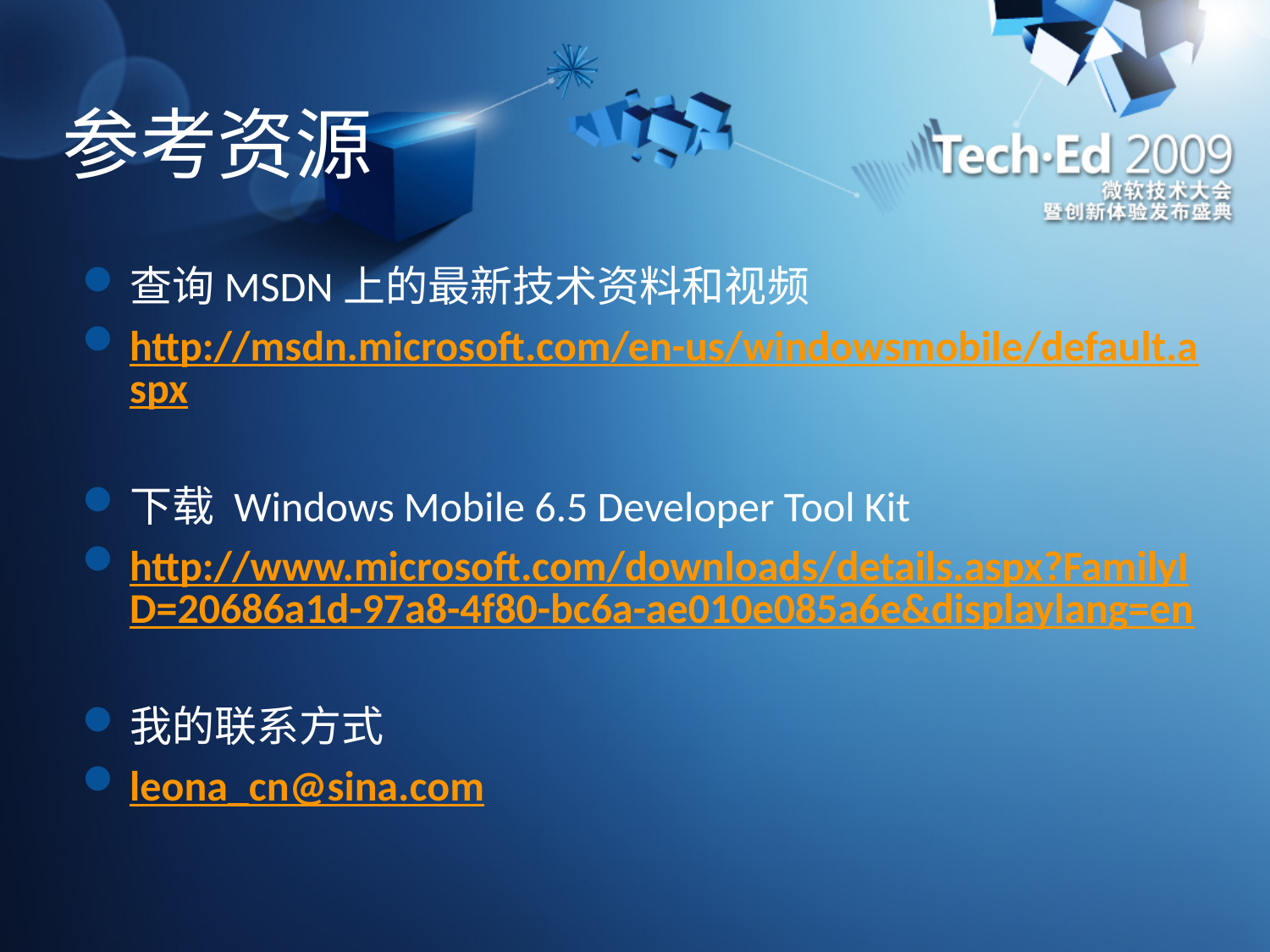

# 参考资源
查询MSDN上的最新技术资料和视频
http://msdn.microsoft.com/en-us/windowsmobile/default.aspx

下载 Windows Mobile 6.5 Developer Tool Kit
http://www.microsoft.com/downloads/details.aspx?FamilyID=20686a1d-97a8-4f80-bc6a-ae010e085a6e&displaylang=en

我的联系方式
leona_cn@sina.com